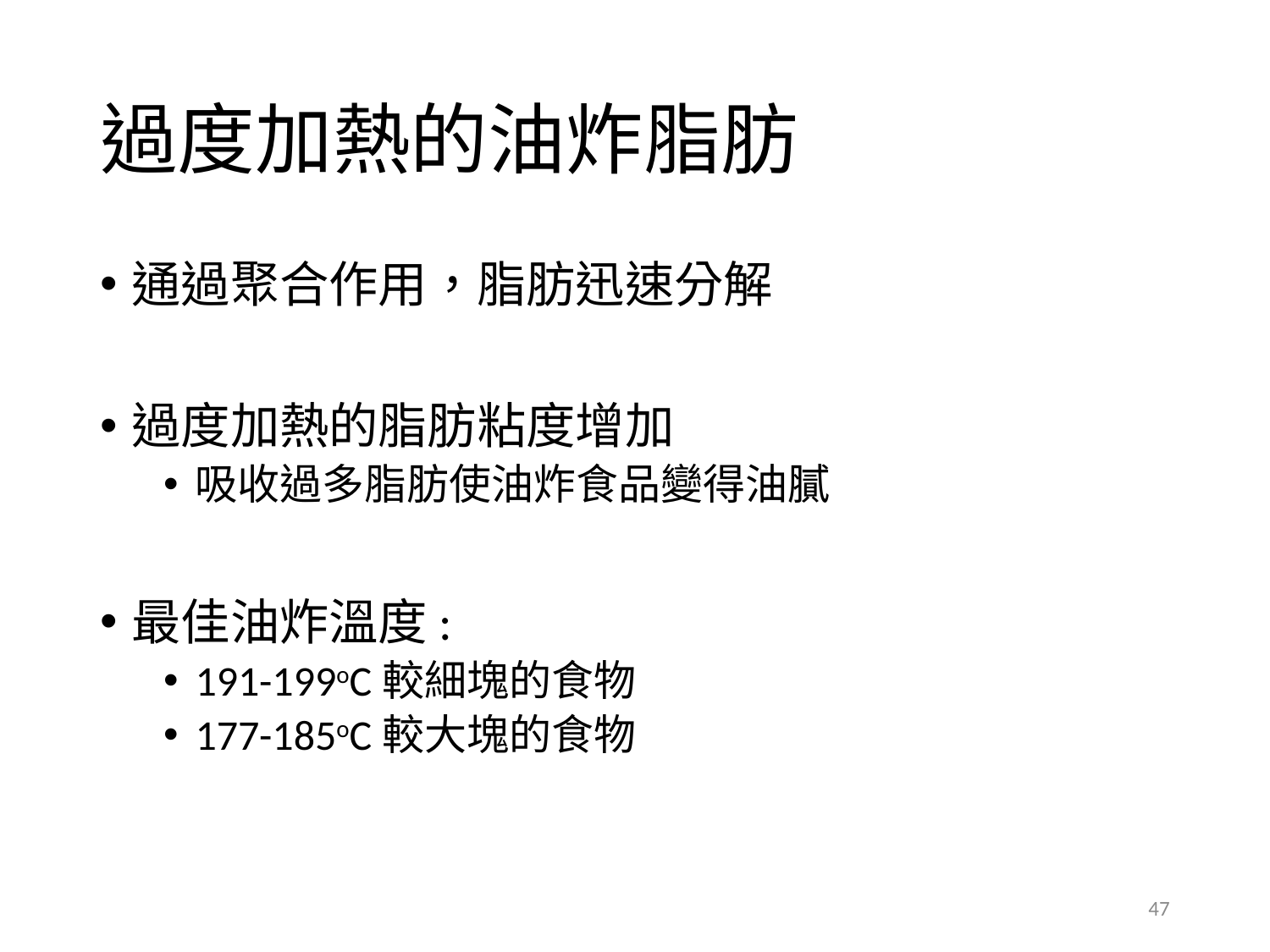

# 過度加熱的油炸脂肪
通過聚合作用，脂肪迅速分解

過度加熱的脂肪粘度增加
吸收過多脂肪使油炸食品變得油膩

最佳油炸溫度:
191-199oC較細塊的食物
177-185oC較大塊的食物
47